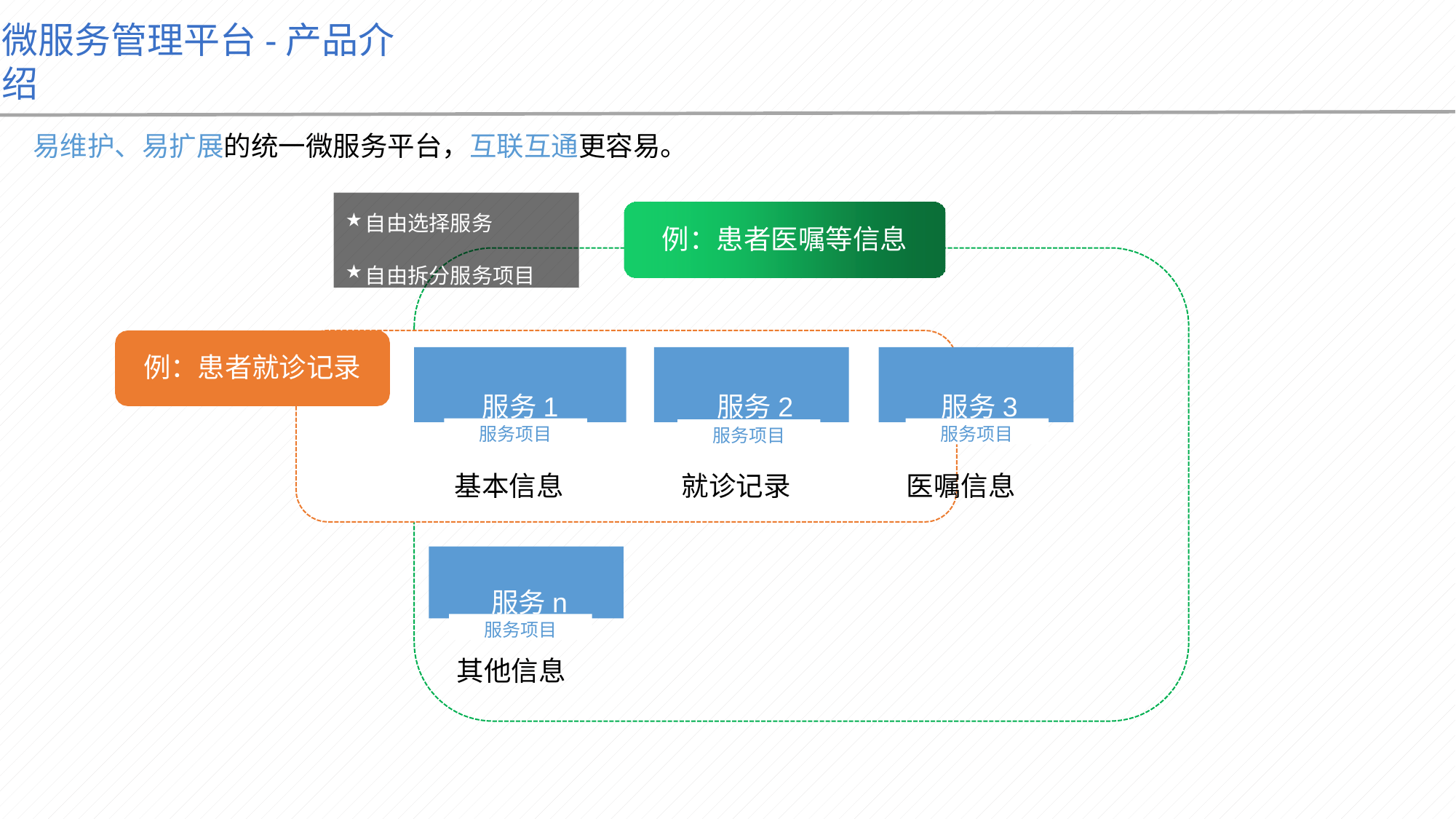

微服务管理平台-产品介绍

易维护、易扩展的统一微服务平台，互联互通更容易。
自由选择服务

自由拆分服务项目

例：患者医嘱等信息

服务1

服务2

服务3
例：患者就诊记录
服务项目
服务项目
服务项目
基本信息
就诊记录
医嘱信息

服务n
服务项目
其他信息